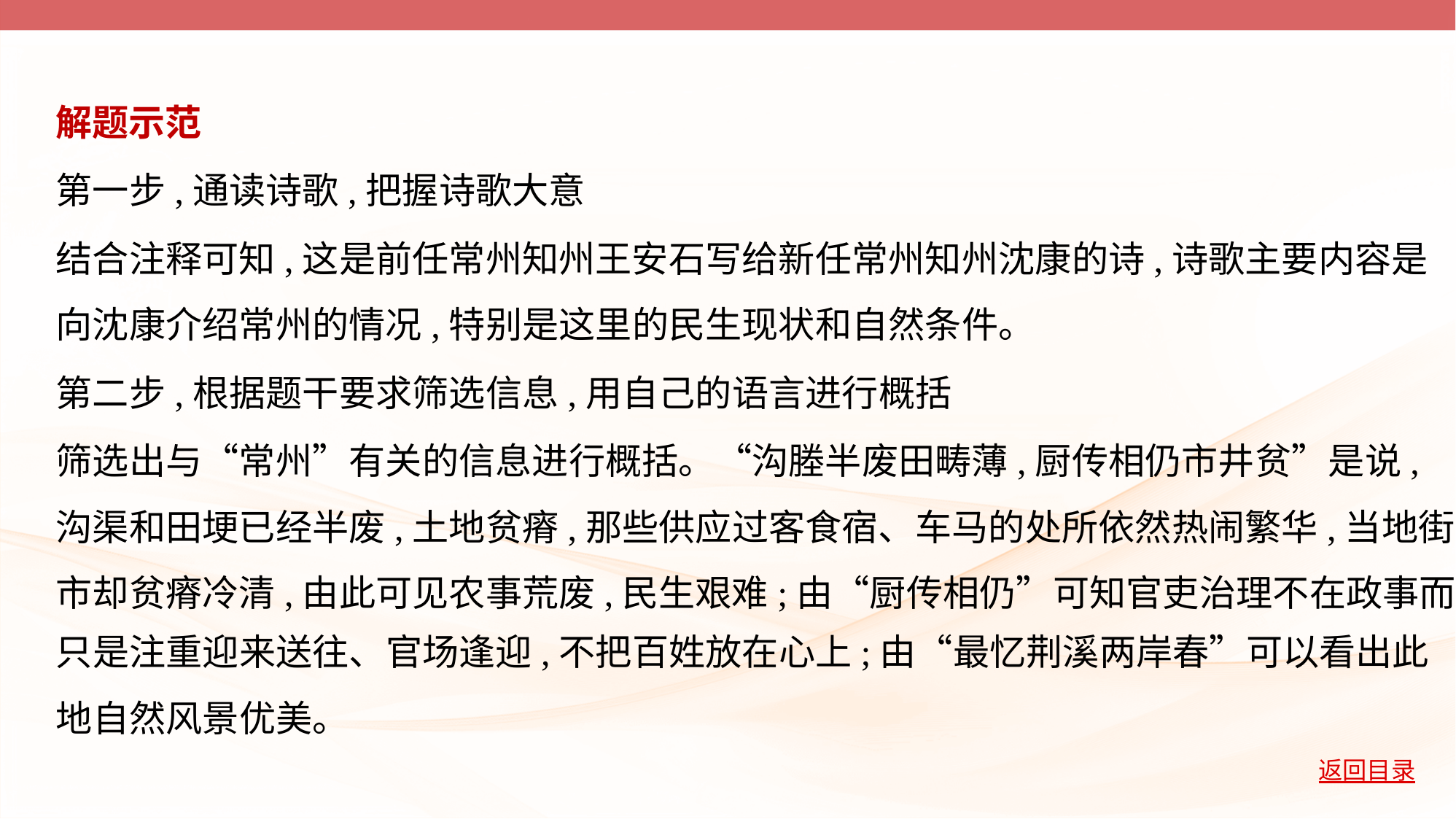

解题示范
第一步,通读诗歌,把握诗歌大意
结合注释可知,这是前任常州知州王安石写给新任常州知州沈康的诗,诗歌主要内容是
向沈康介绍常州的情况,特别是这里的民生现状和自然条件。
第二步,根据题干要求筛选信息,用自己的语言进行概括
筛选出与“常州”有关的信息进行概括。“沟塍半废田畴薄,厨传相仍市井贫”是说,
沟渠和田埂已经半废,土地贫瘠,那些供应过客食宿、车马的处所依然热闹繁华,当地街
市却贫瘠冷清,由此可见农事荒废,民生艰难;由“厨传相仍”可知官吏治理不在政事而
只是注重迎来送往、官场逢迎,不把百姓放在心上;由“最忆荆溪两岸春”可以看出此
地自然风景优美。